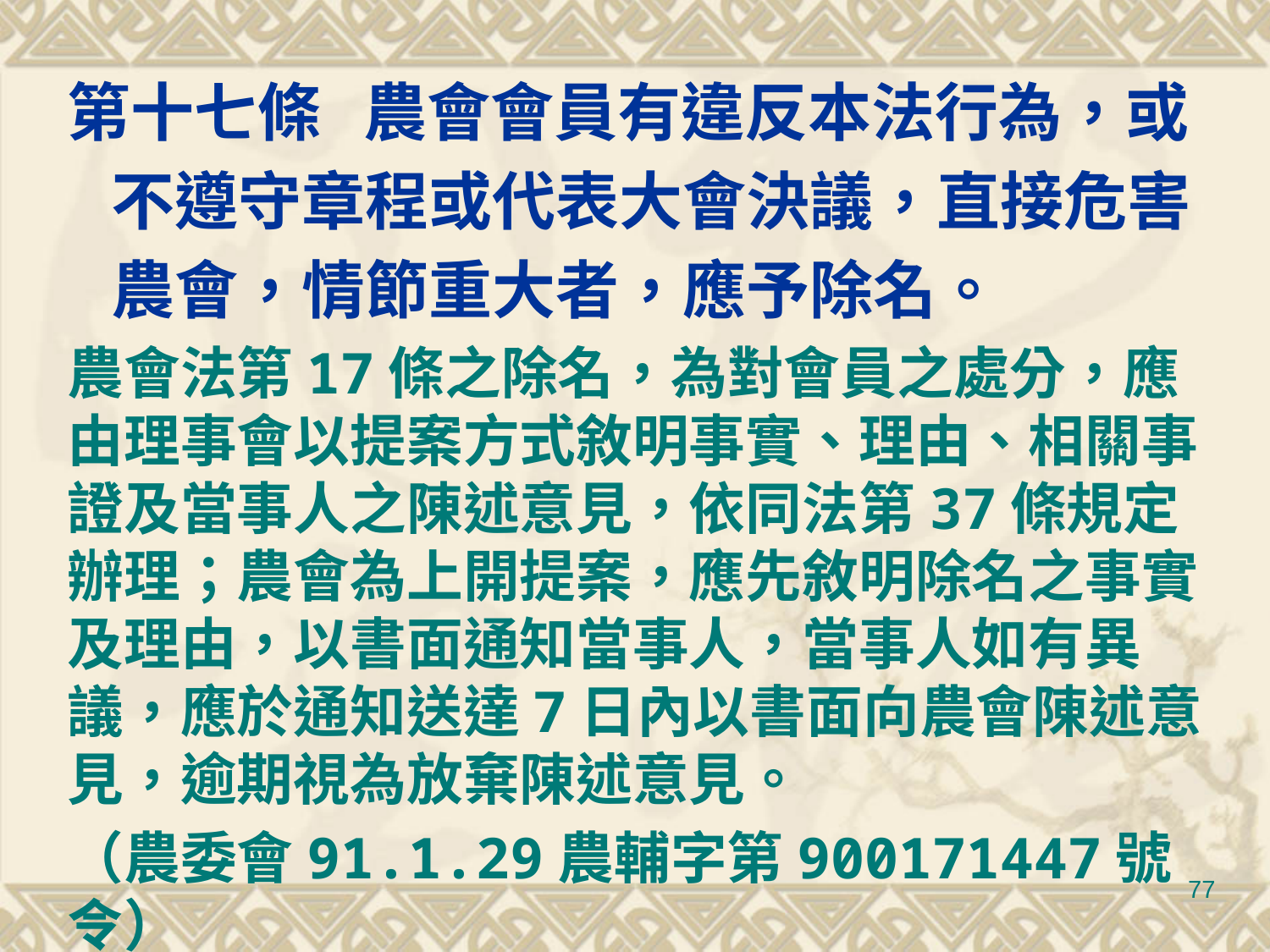

第十七條　農會會員有違反本法行為，或
  不遵守章程或代表大會決議，直接危害
  農會，情節重大者，應予除名。
農會法第17條之除名，為對會員之處分，應由理事會以提案方式敘明事實、理由、相關事證及當事人之陳述意見，依同法第37條規定辦理；農會為上開提案，應先敘明除名之事實及理由，以書面通知當事人，當事人如有異議，應於通知送達7日內以書面向農會陳述意見，逾期視為放棄陳述意見。
（農委會91.1.29農輔字第900171447號令）
77